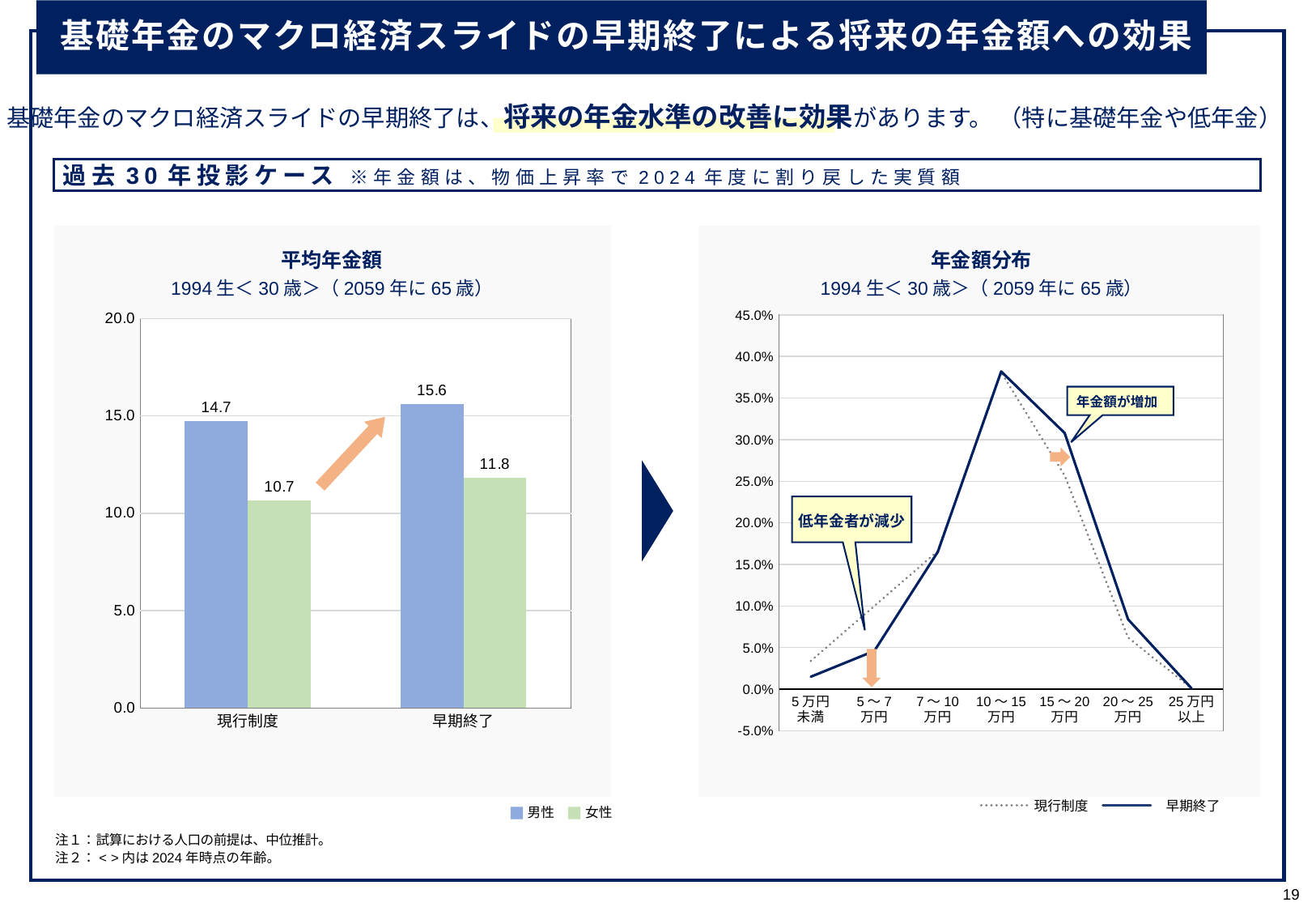

基礎年金のマクロ経済スライドの早期終了による将来の年金額への効果
基礎年金のマクロ経済スライドの早期終了は、将来の年金水準の改善に効果があります。 （特に基礎年金や低年金）

過去30年投影ケース ※年金額は、物価上昇率で2024年度に割り戻した実質額

### Chart

| Category | 現行 | 調整期間一致 |
|---|---|---|
| 5万円
未満 | 0.034 | 0.015 |
| 5～7
万円 | 0.1 | 0.046 |
| 7～10
万円 | 0.166 | 0.165 |
| 10～15
万円 | 0.381 | 0.382 |
| 15～20
万円 | 0.257 | 0.308 |
| 20～25
万円 | 0.062 | 0.084 |
| 25万円
以上 | 0.001 | 0.001 |

### Chart

| Category | 男性 | 女性 |
|---|---|---|
| 現行制度 | 14.7259 | 10.6557 |
| 早期終了 | 15.5838 | 11.8303 |
平均年金額
1994生＜30歳＞（2059年に65歳）
年金額分布
1994生＜30歳＞（2059年に65歳）
年金額が増加

低年金者が減少

現行制度
早期終了
男性
女性

注１：試算における人口の前提は、中位推計。
注２：< >内は2024年時点の年齢。
19